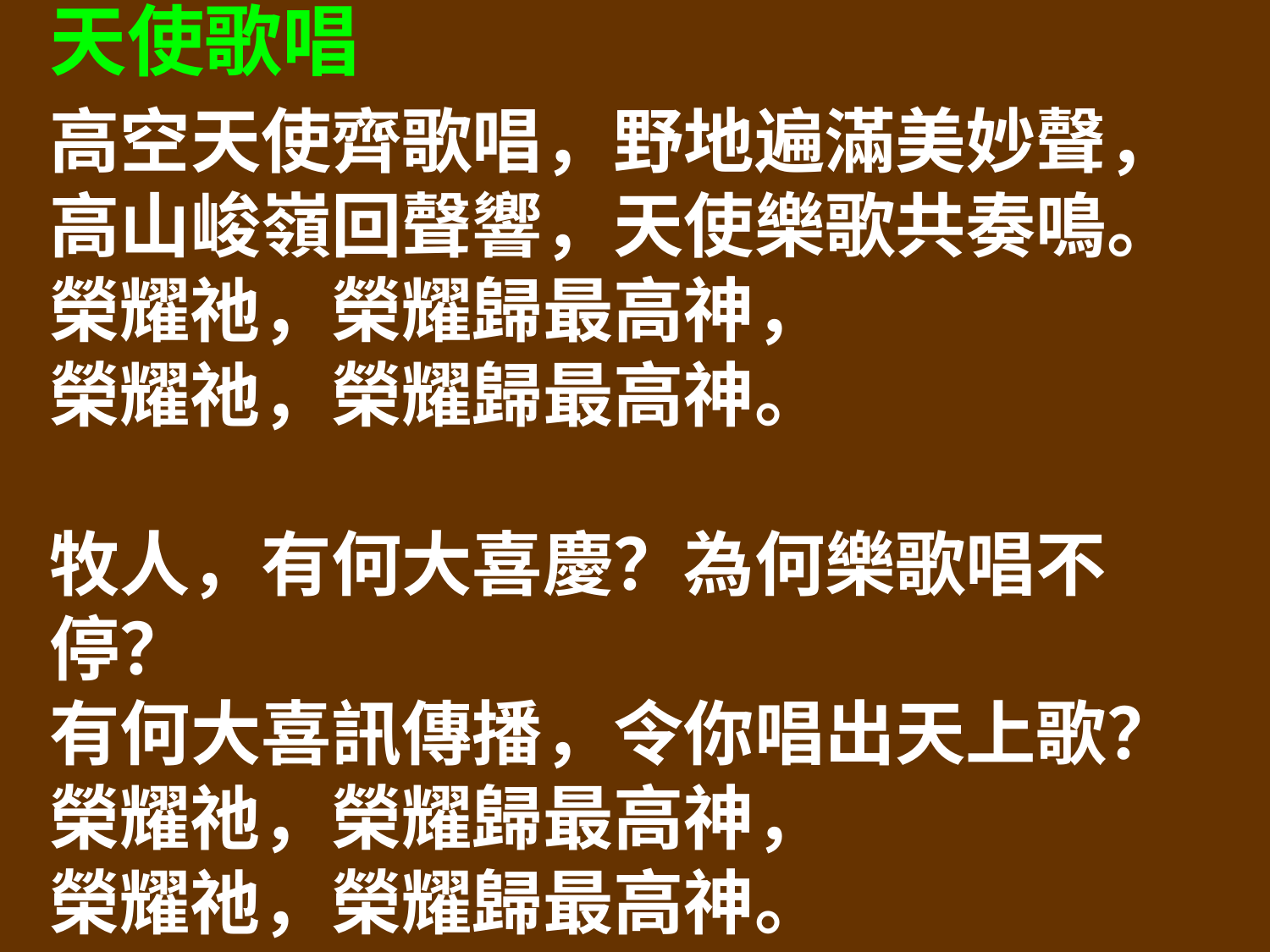

天使歌唱
高空天使齊歌唱，野地遍滿美妙聲，
高山峻嶺回聲響，天使樂歌共奏鳴。
榮耀祂，榮耀歸最高神，
榮耀祂，榮耀歸最高神。

牧人，有何大喜慶？為何樂歌唱不停？
有何大喜訊傳播，令你唱出天上歌？
榮耀祂，榮耀歸最高神，
榮耀祂，榮耀歸最高神。